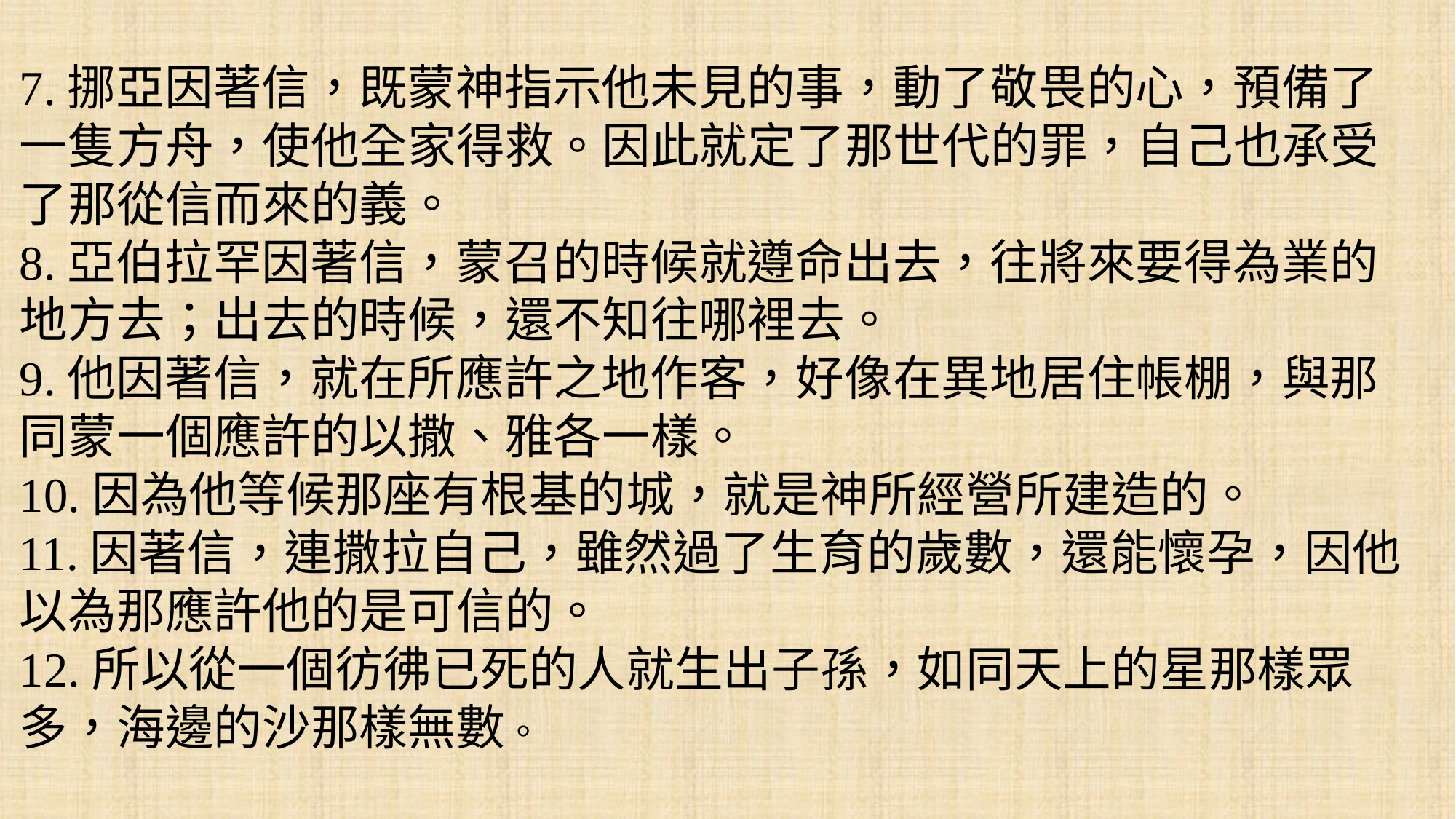

7.挪亞因著信，既蒙神指示他未見的事，動了敬畏的心，預備了一隻方舟，使他全家得救。因此就定了那世代的罪，自己也承受了那從信而來的義。
8.亞伯拉罕因著信，蒙召的時候就遵命出去，往將來要得為業的地方去；出去的時候，還不知往哪裡去。
9.他因著信，就在所應許之地作客，好像在異地居住帳棚，與那同蒙一個應許的以撒、雅各一樣。
10.因為他等候那座有根基的城，就是神所經營所建造的。
11.因著信，連撒拉自己，雖然過了生育的歲數，還能懷孕，因他以為那應許他的是可信的。
12.所以從一個彷彿已死的人就生出子孫，如同天上的星那樣眾多，海邊的沙那樣無數。